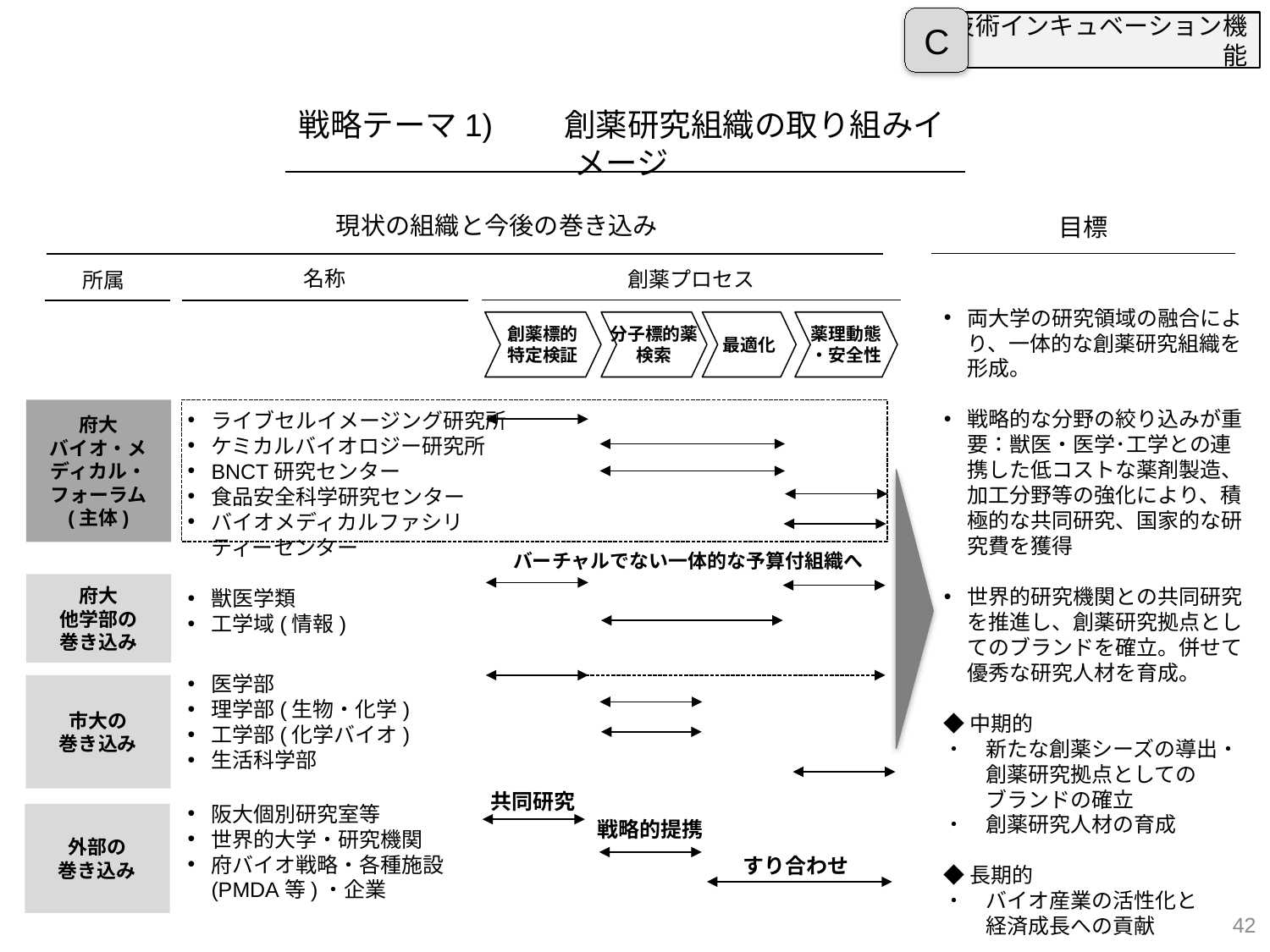

C
技術インキュベーション機能
# 戦略テーマ1)　　創薬研究組織の取り組みイメージ
現状の組織と今後の巻き込み
目標
名称
創薬プロセス
所属
両大学の研究領域の融合により、一体的な創薬研究組織を形成。

戦略的な分野の絞り込みが重要：獣医・医学･工学との連携した低コストな薬剤製造、加工分野等の強化により、積極的な共同研究、国家的な研究費を獲得

世界的研究機関との共同研究を推進し、創薬研究拠点としてのブランドを確立。併せて優秀な研究人材を育成。

◆中期的
・　新たな創薬シーズの導出・
　　創薬研究拠点としての
　　ブランドの確立
・　創薬研究人材の育成

◆長期的
・　バイオ産業の活性化と
　　経済成長への貢献
創薬標的
特定検証
分子標的薬
検索
最適化
薬理動態
・安全性
府大
バイオ・メディカル・フォーラム
(主体)

ライブセルイメージング研究所
ケミカルバイオロジー研究所
BNCT研究センター
食品安全科学研究センター
バイオメディカルファシリティーセンター
バーチャルでない一体的な予算付組織へ
府大
他学部の
巻き込み
獣医学類
工学域(情報)

医学部
理学部(生物・化学)
工学部(化学バイオ)
生活科学部
市大の
巻き込み
共同研究
阪大個別研究室等
世界的大学・研究機関
府バイオ戦略・各種施設(PMDA等)・企業
外部の
巻き込み
戦略的提携
すり合わせ
42